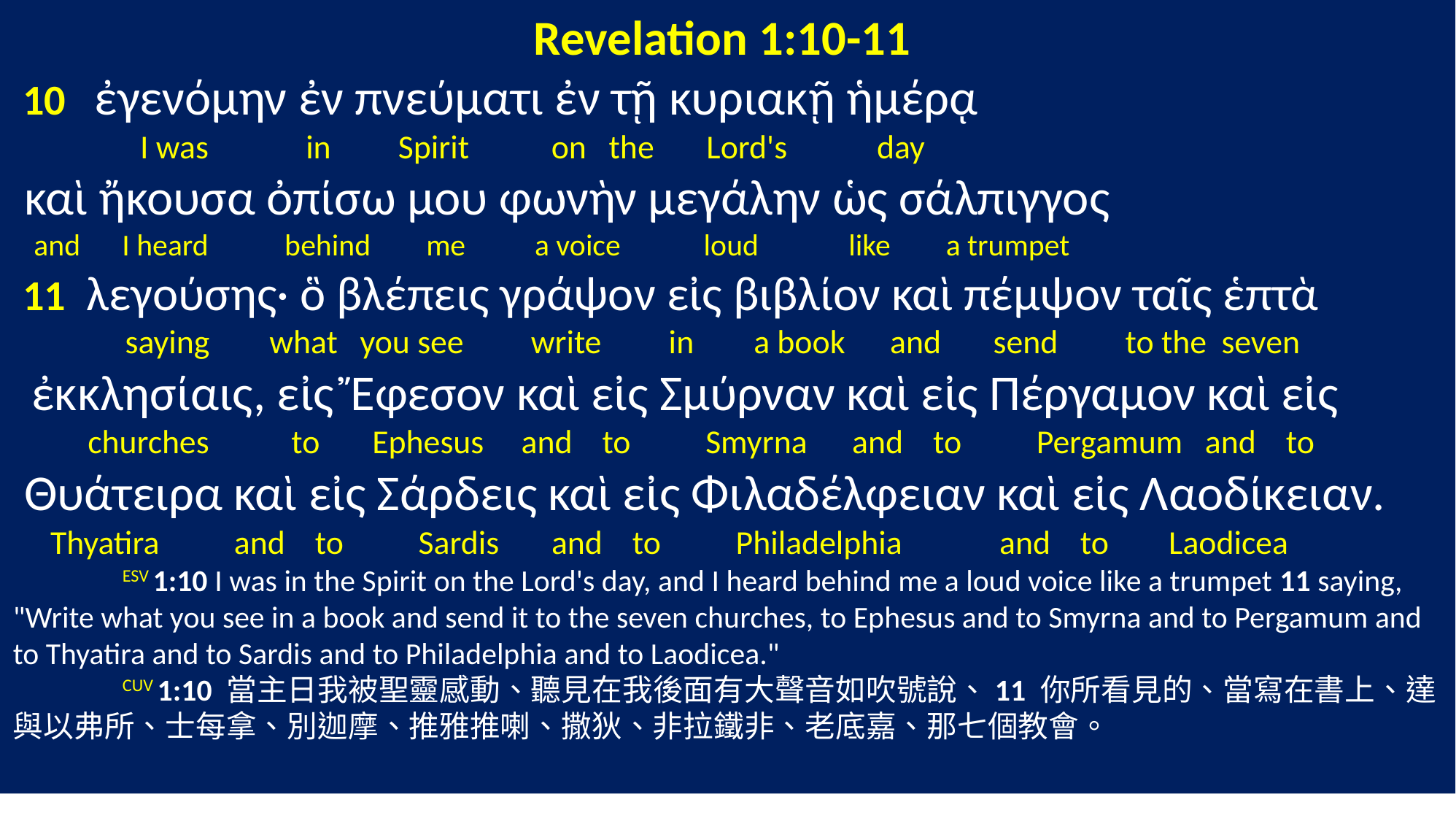

Revelation 1:10-11
 10   ἐγενόμην ἐν πνεύματι ἐν τῇ κυριακῇ ἡμέρᾳ
                 I was             in         Spirit           on   the       Lord's            day
 καὶ ἤκουσα ὀπίσω μου φωνὴν μεγάλην ὡς σάλπιγγος
   and      I heard           behind        me          a voice            loud             like        a trumpet
 11  λεγούσης· ὃ βλέπεις γράψον εἰς βιβλίον καὶ πέμψον ταῖς ἑπτὰ
               saying        what   you see         write         in        a book      and       send         to the  seven
  ἐκκλησίαις, εἰς Ἔφεσον καὶ εἰς Σμύρναν καὶ εἰς Πέργαμον καὶ εἰς
          churches           to       Ephesus     and    to          Smyrna      and    to          Pergamum   and    to
 Θυάτειρα καὶ εἰς Σάρδεις καὶ εἰς Φιλαδέλφειαν καὶ εἰς Λαοδίκειαν.
     Thyatira          and    to          Sardis       and    to          Philadelphia             and    to        Laodicea
	ESV 1:10 I was in the Spirit on the Lord's day, and I heard behind me a loud voice like a trumpet 11 saying, "Write what you see in a book and send it to the seven churches, to Ephesus and to Smyrna and to Pergamum and to Thyatira and to Sardis and to Philadelphia and to Laodicea."
	CUV 1:10 當主日我被聖靈感動、聽見在我後面有大聲音如吹號說、11 你所看見的、當寫在書上、達與以弗所、士每拿、別迦摩、推雅推喇、撒狄、非拉鐵非、老底嘉、那七個教會。